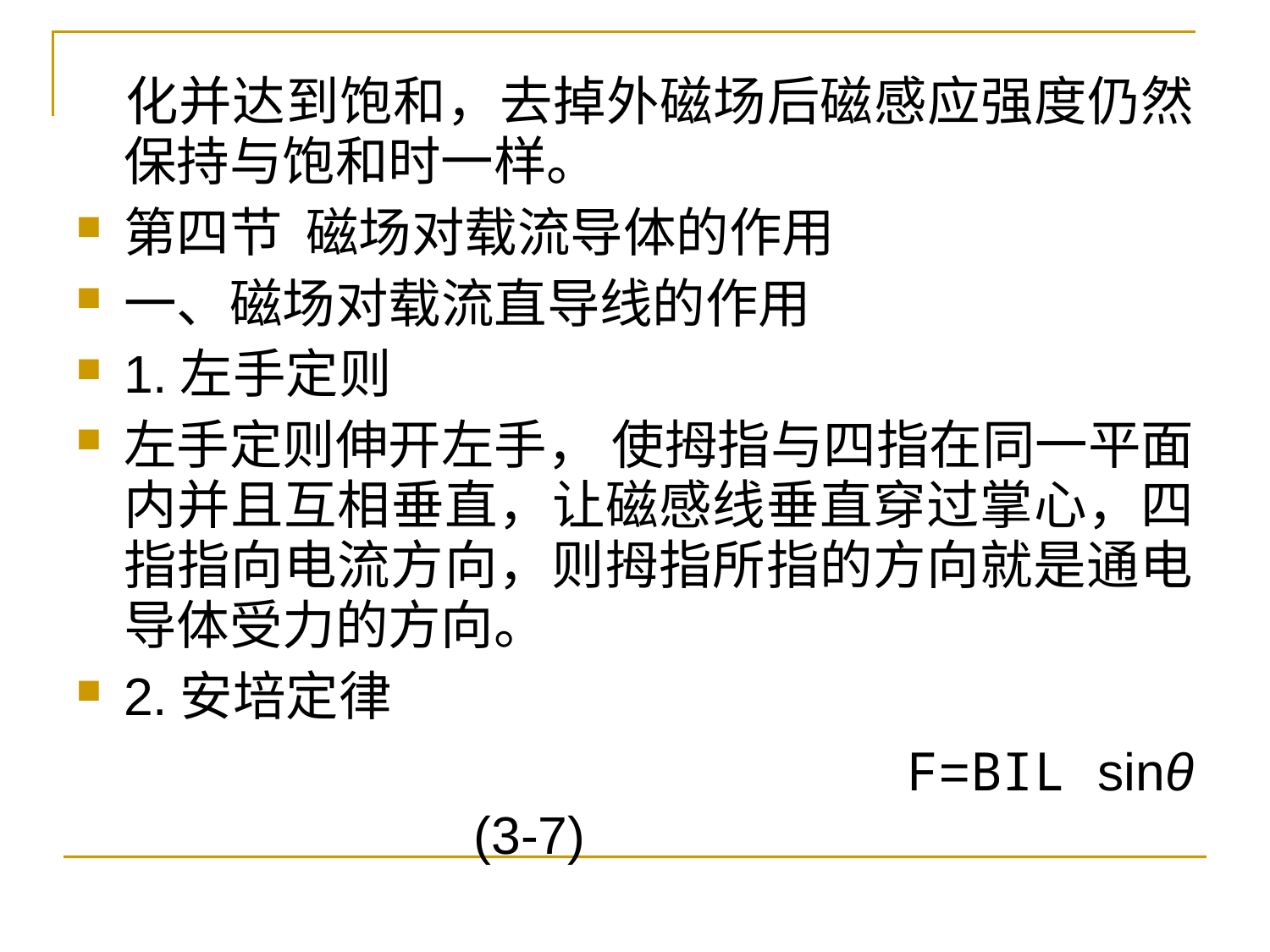

化并达到饱和，去掉外磁场后磁感应强度仍然保持与饱和时一样。
第四节  磁场对载流导体的作用
一、磁场对载流直导线的作用
1.左手定则
左手定则伸开左手， 使拇指与四指在同一平面内并且互相垂直，让磁感线垂直穿过掌心，四指指向电流方向，则拇指所指的方向就是通电导体受力的方向。
2.安培定律
                          F=BIL sinθ                         (3-7)